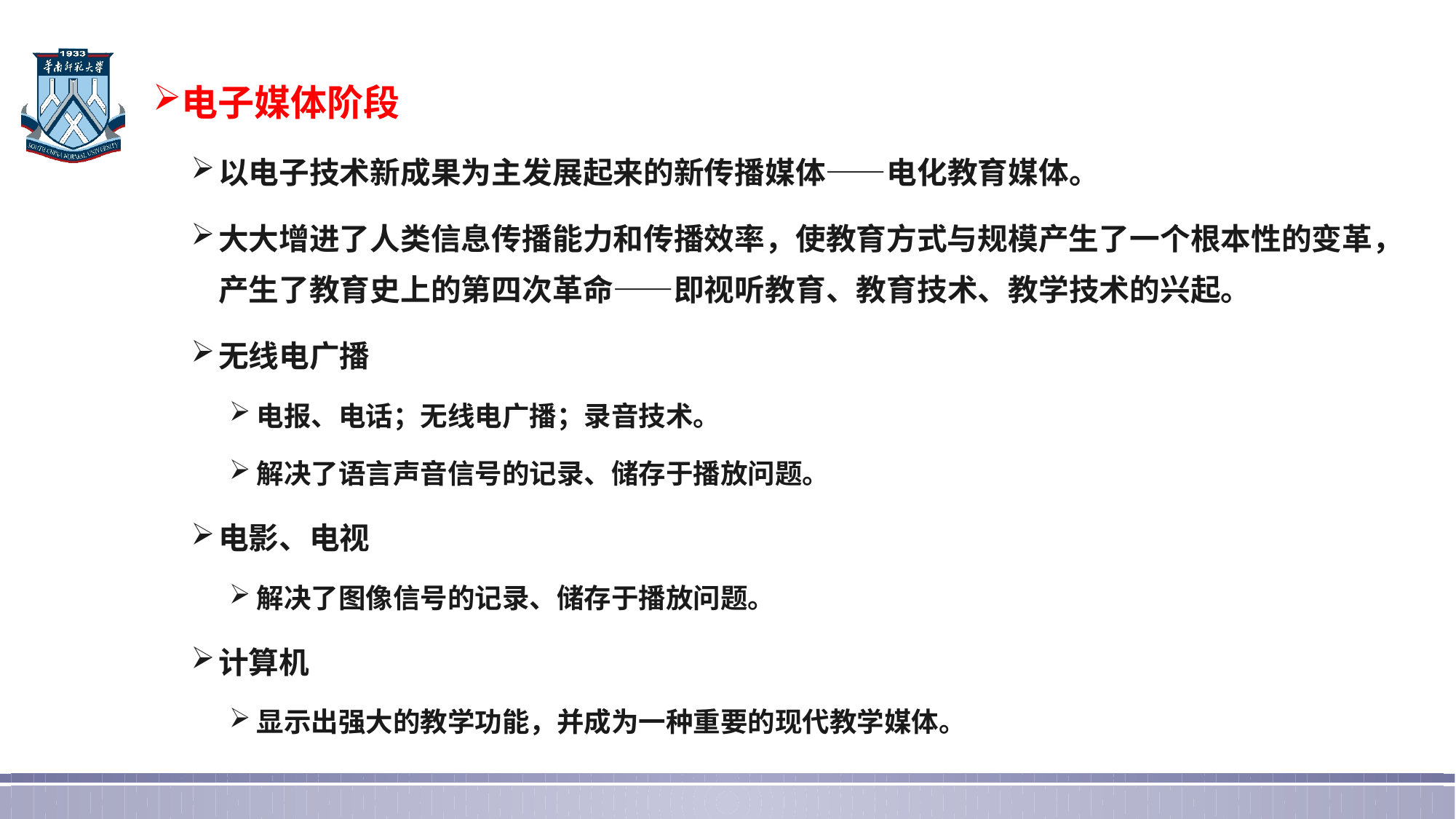

电子媒体阶段
以电子技术新成果为主发展起来的新传播媒体——电化教育媒体。
大大增进了人类信息传播能力和传播效率，使教育方式与规模产生了一个根本性的变革，产生了教育史上的第四次革命——即视听教育、教育技术、教学技术的兴起。
无线电广播
电报、电话；无线电广播；录音技术。
解决了语言声音信号的记录、储存于播放问题。
电影、电视
解决了图像信号的记录、储存于播放问题。
计算机
显示出强大的教学功能，并成为一种重要的现代教学媒体。